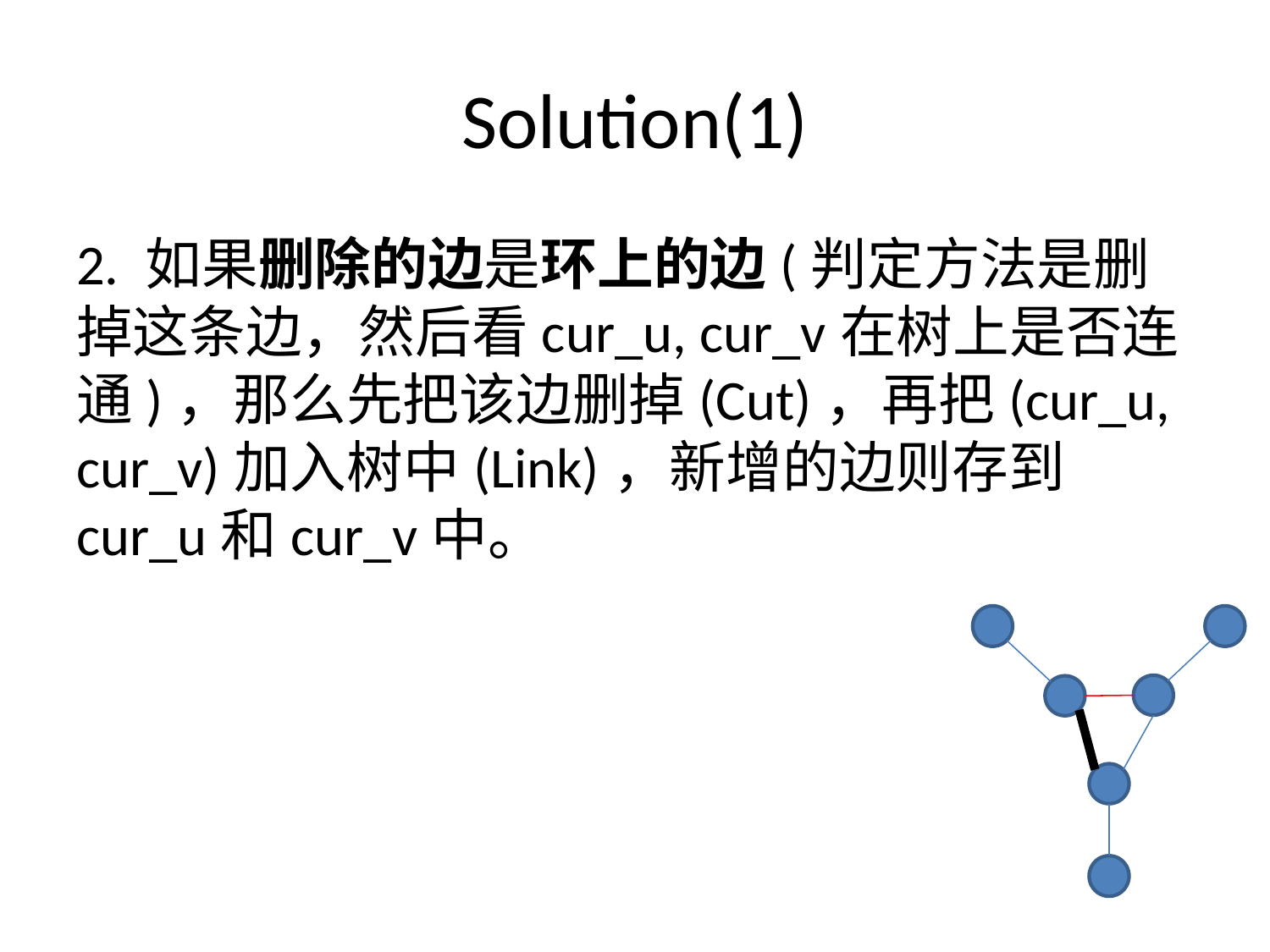

# Solution(1)
2. 如果删除的边是环上的边(判定方法是删掉这条边，然后看cur_u, cur_v在树上是否连通)，那么先把该边删掉(Cut)，再把(cur_u, cur_v)加入树中(Link)，新增的边则存到cur_u和cur_v中。